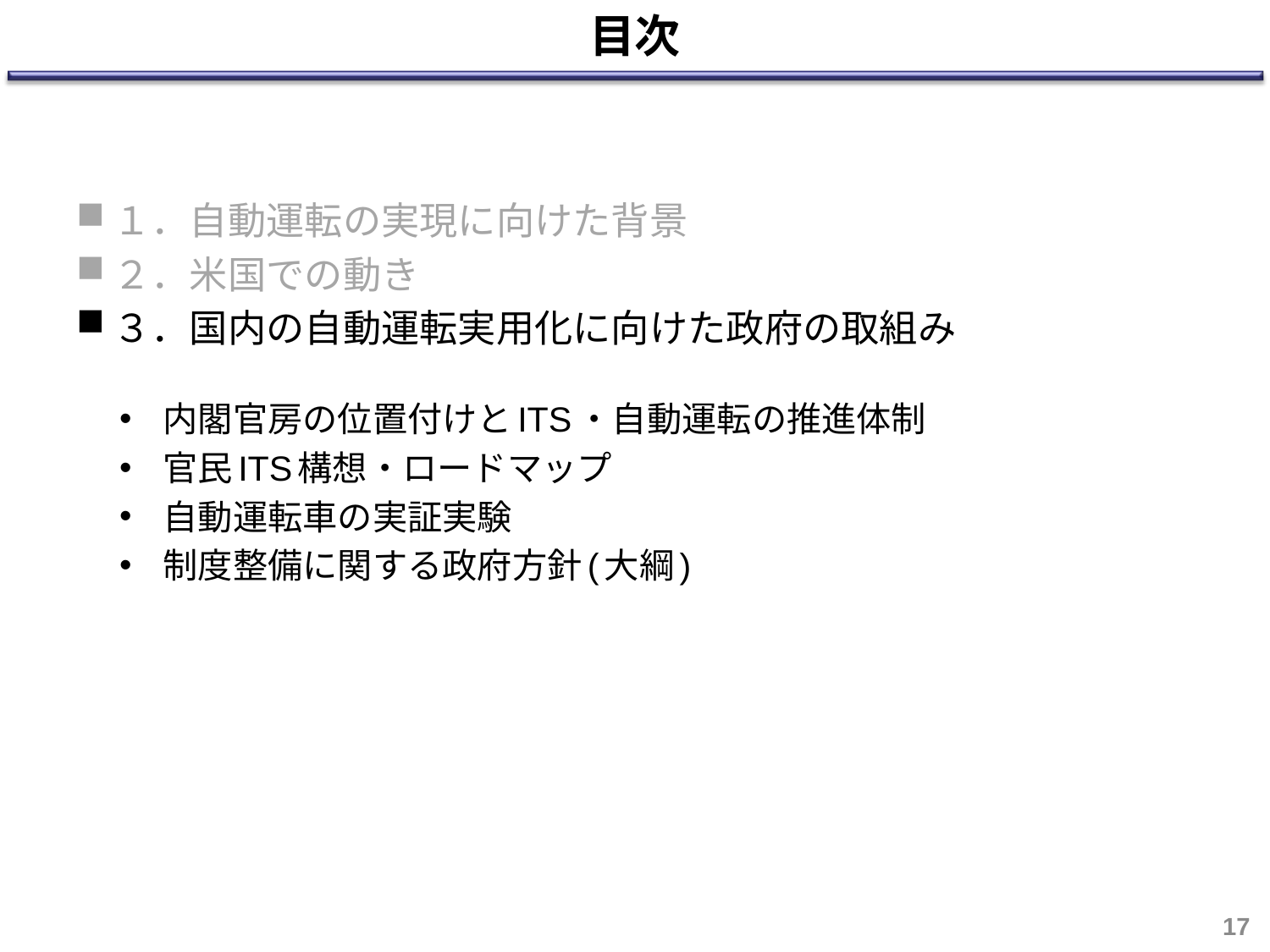

目次
１．自動運転の実現に向けた背景
２．米国での動き
３．国内の自動運転実用化に向けた政府の取組み

内閣官房の位置付けとITS・自動運転の推進体制
官民ITS構想・ロードマップ
自動運転車の実証実験
制度整備に関する政府方針(大綱)
17